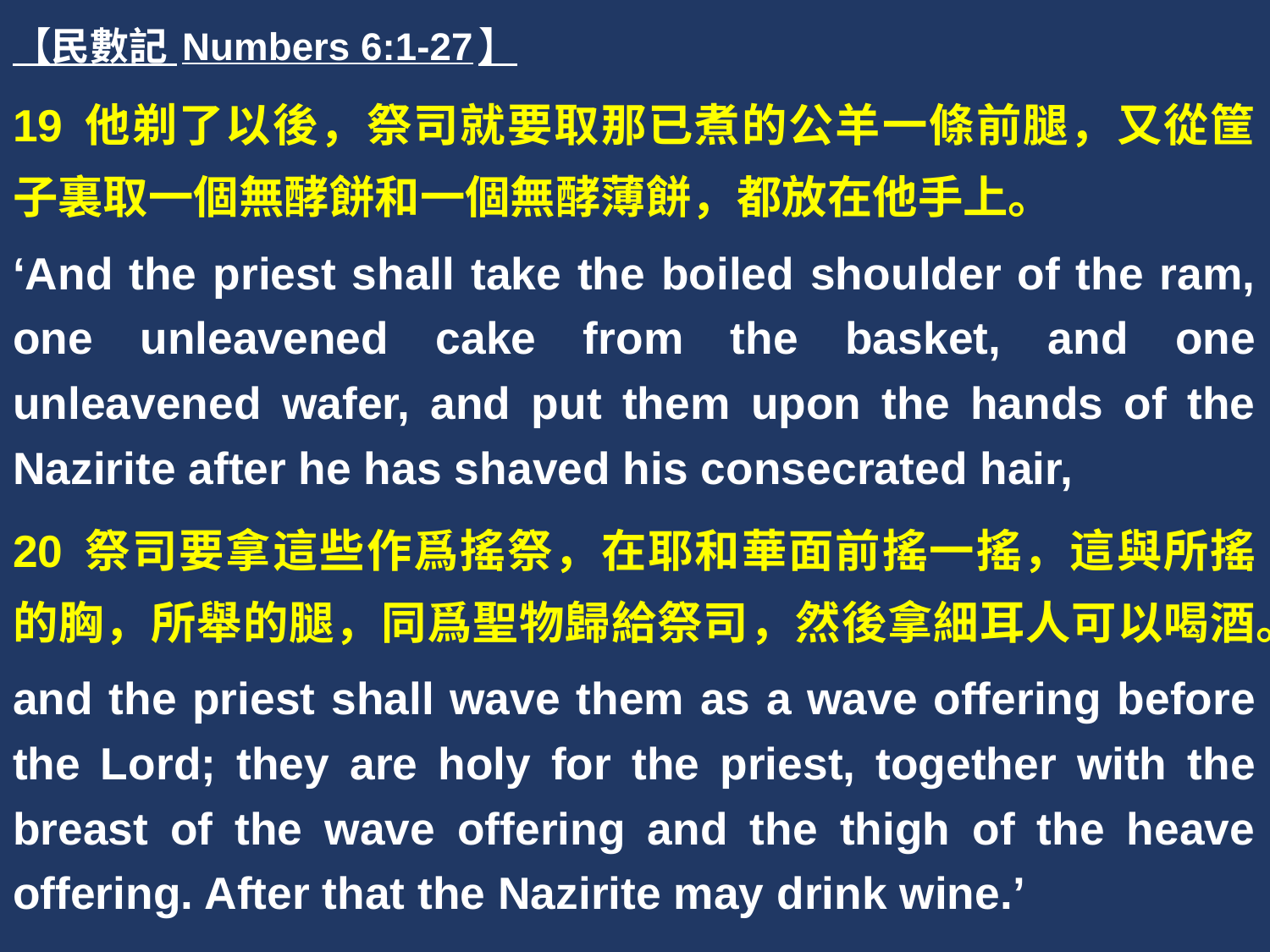

【民數記 Numbers 6:1-27】
19 他剃了以後，祭司就要取那已煮的公羊一條前腿，又從筐子裏取一個無酵餅和一個無酵薄餅，都放在他手上。
‘And the priest shall take the boiled shoulder of the ram, one unleavened cake from the basket, and one unleavened wafer, and put them upon the hands of the Nazirite after he has shaved his consecrated hair,
20 祭司要拿這些作爲搖祭，在耶和華面前搖一搖，這與所搖的胸，所舉的腿，同爲聖物歸給祭司，然後拿細耳人可以喝酒。
and the priest shall wave them as a wave offering before the Lord; they are holy for the priest, together with the breast of the wave offering and the thigh of the heave offering. After that the Nazirite may drink wine.’